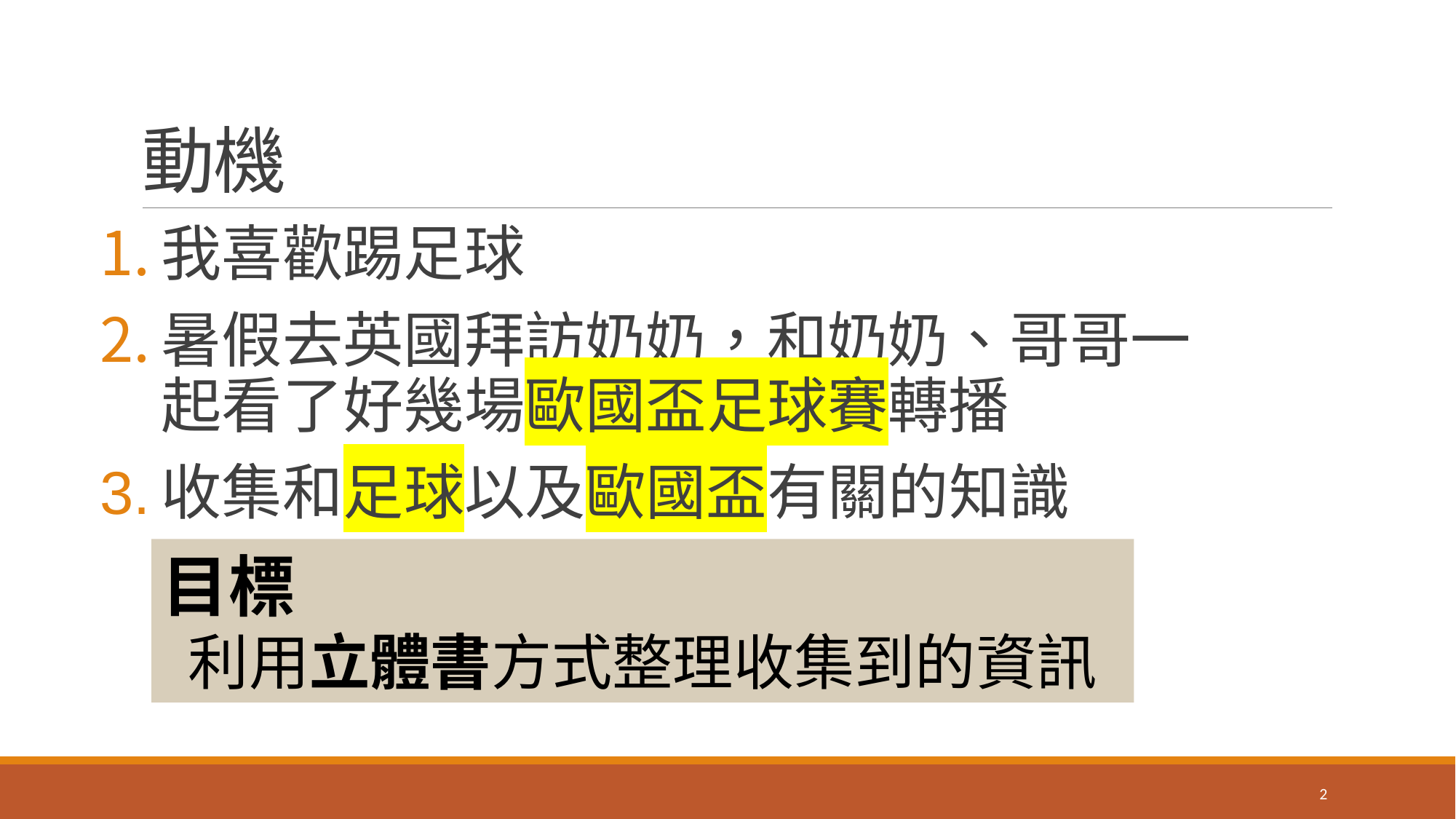

# 動機
我喜歡踢足球
暑假去英國拜訪奶奶，和奶奶、哥哥一起看了好幾場歐國盃足球賽轉播
收集和足球以及歐國盃有關的知識
目標
利用立體書方式整理收集到的資訊
2